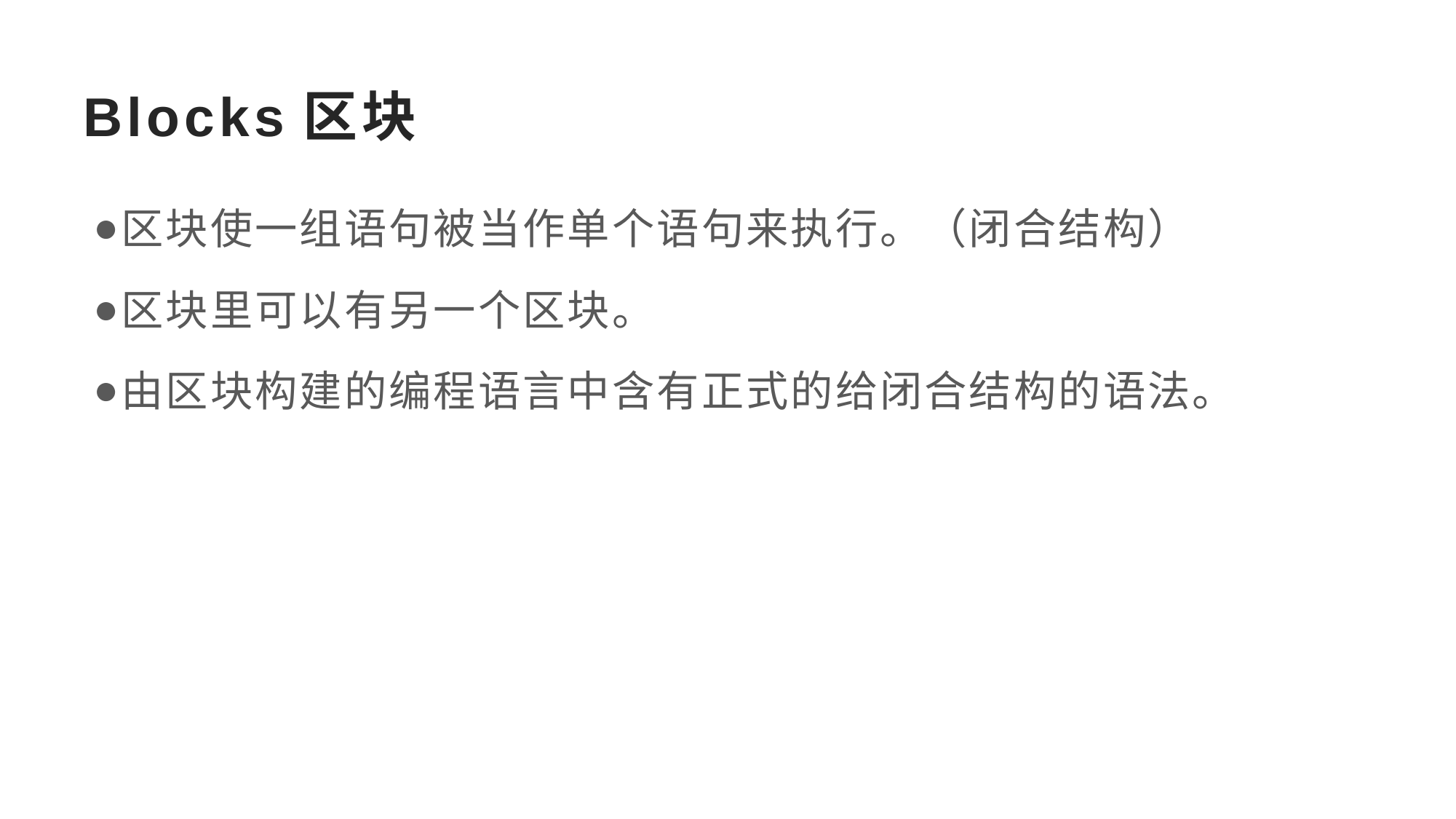

# Blocks区块

区块使一组语句被当作单个语句来执行。（闭合结构）
区块里可以有另一个区块。
由区块构建的编程语言中含有正式的给闭合结构的语法。